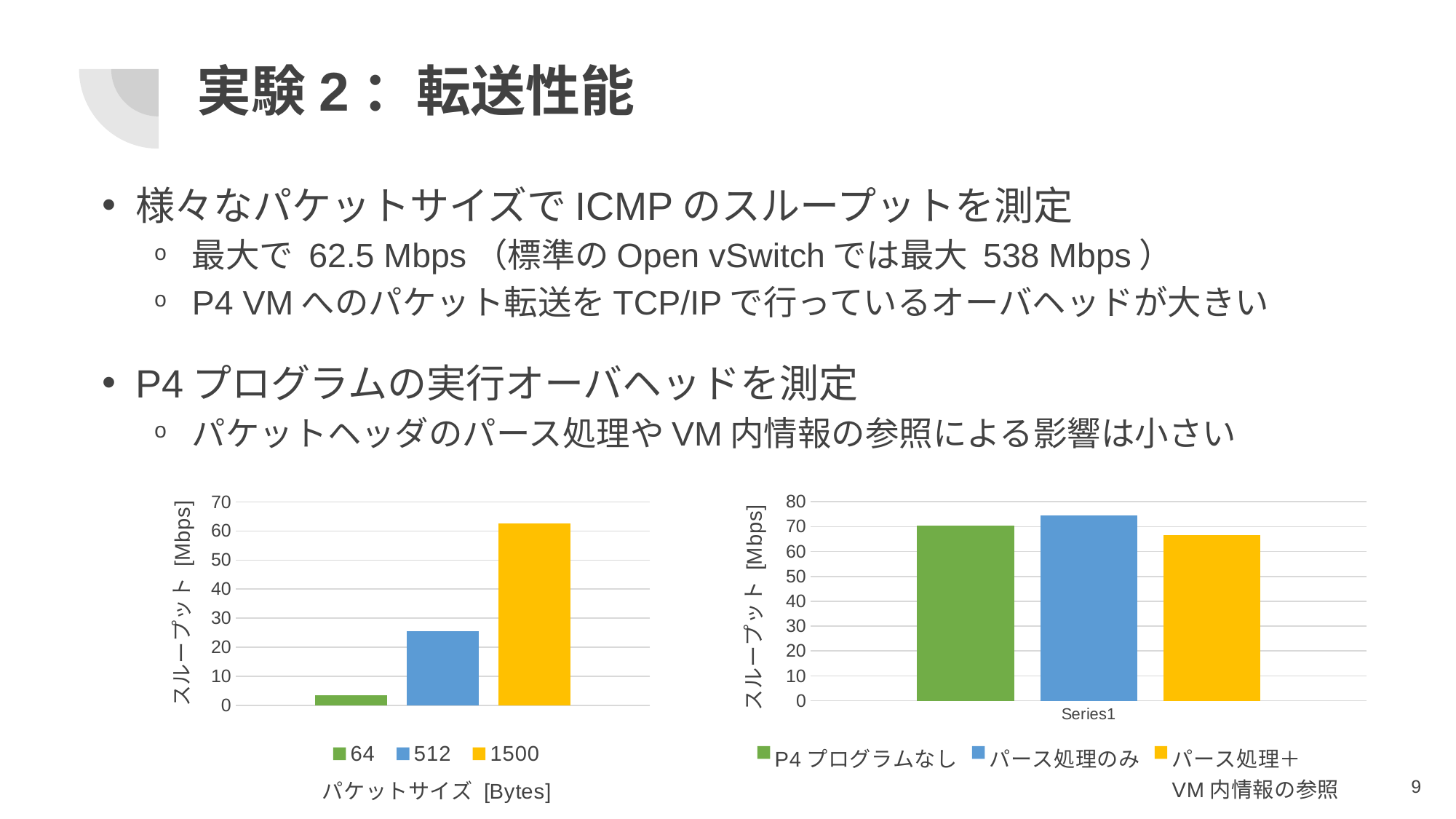

# 実験2：転送性能
様々なパケットサイズでICMPのスループットを測定
最大で 62.5 Mbps（標準のOpen vSwitchでは最大 538 Mbps）
P4 VMへのパケット転送をTCP/IPで行っているオーバヘッドが大きい

P4プログラムの実行オーバヘッドを測定
パケットヘッダのパース処理やVM内情報の参照による影響は小さい

### Chart

| Category | 64 | 512 | 1500 |
|---|---|---|---|
| スループット [Mbps] | 3.37 | 25.6 | 62.5 |

### Chart

| Category | P4プログラムなし | パース処理のみ | パース処理＋
VM内情報の参照 |
|---|---|---|---|
|  | 70.49079214 | 74.43245255 | 66.55020381 |
9